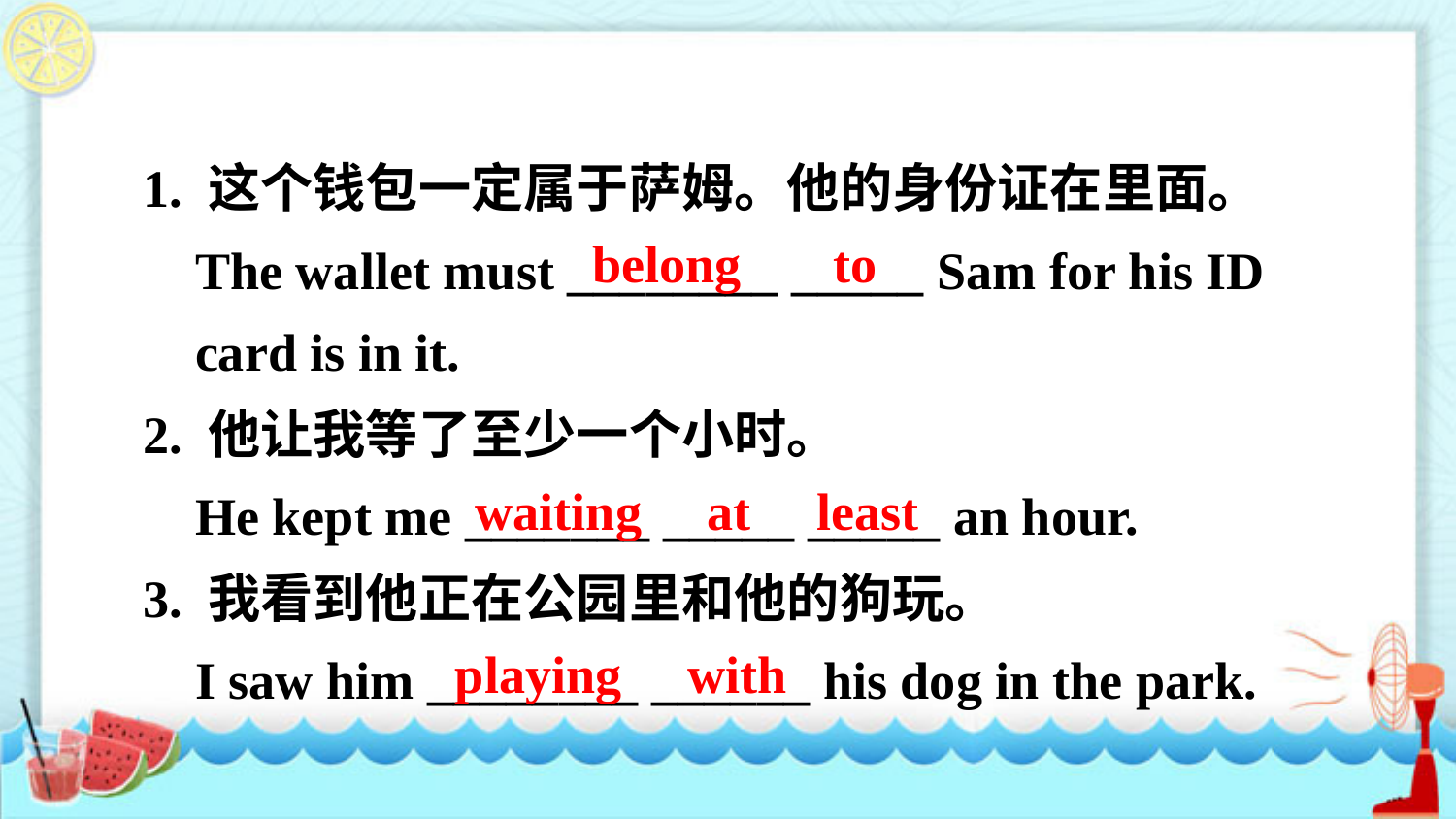

1. 这个钱包一定属于萨姆。他的身份证在里面。
    The wallet must ________ _____ Sam for his ID
    card is in it.
2. 他让我等了至少一个小时。
    He kept me _______ _____ _____ an hour.
3. 我看到他正在公园里和他的狗玩。
    I saw him ________ ______ his dog in the park.
belong       to
waiting     at     least
playing     with